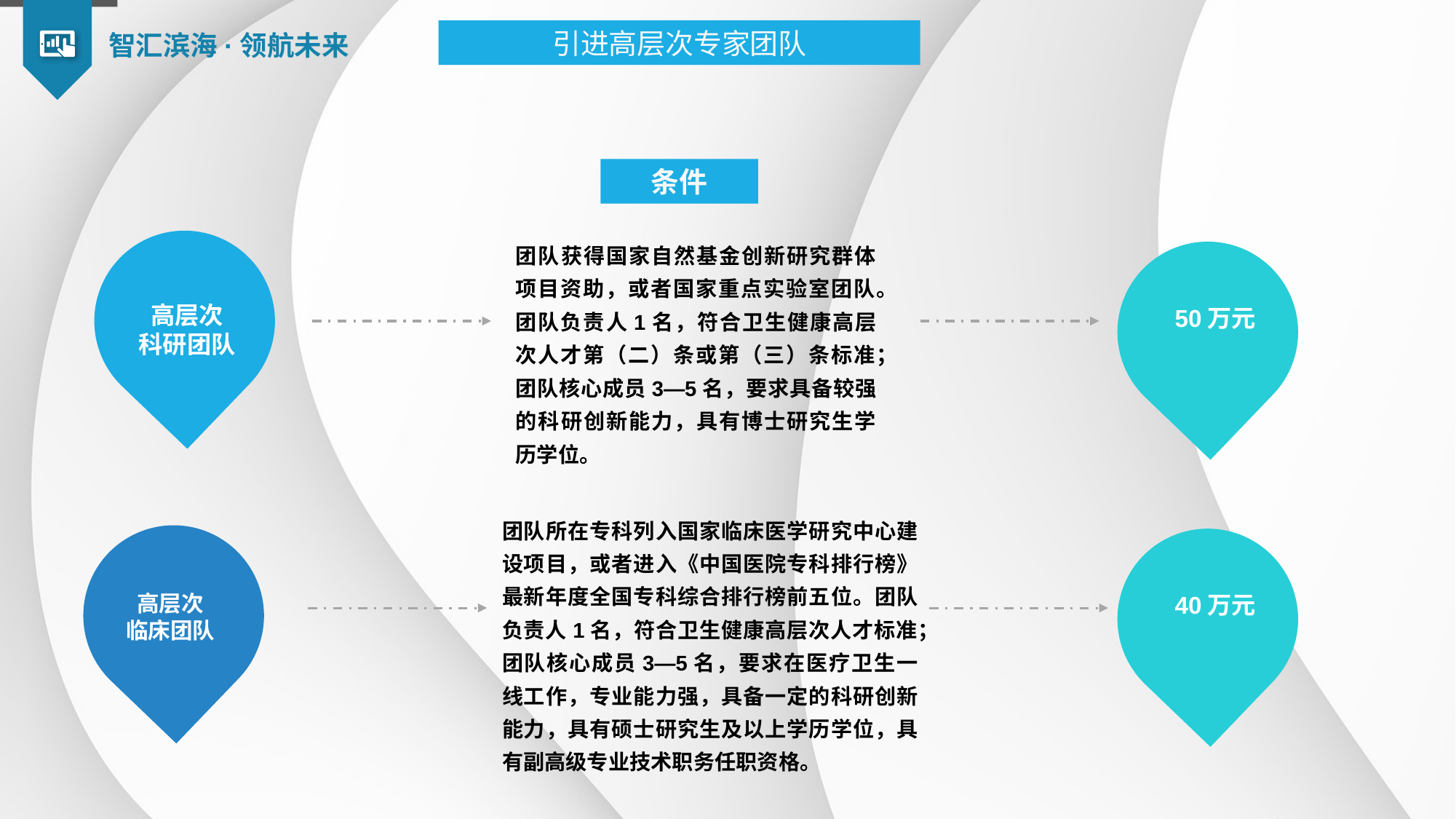

引进高层次专家团队
智汇滨海·领航未来

条件

团队获得国家自然基金创新研究群体项目资助，或者国家重点实验室团队。团队负责人1名，符合卫生健康高层次人才第（二）条或第（三）条标准；团队核心成员3—5名，要求具备较强的科研创新能力，具有博士研究生学历学位。

50万元
高层次
科研团队

团队所在专科列入国家临床医学研究中心建设项目，或者进入《中国医院专科排行榜》最新年度全国专科综合排行榜前五位。团队负责人1名，符合卫生健康高层次人才标准；团队核心成员3—5名，要求在医疗卫生一线工作，专业能力强，具备一定的科研创新能力，具有硕士研究生及以上学历学位，具有副高级专业技术职务任职资格。

高层次
临床团队

40万元